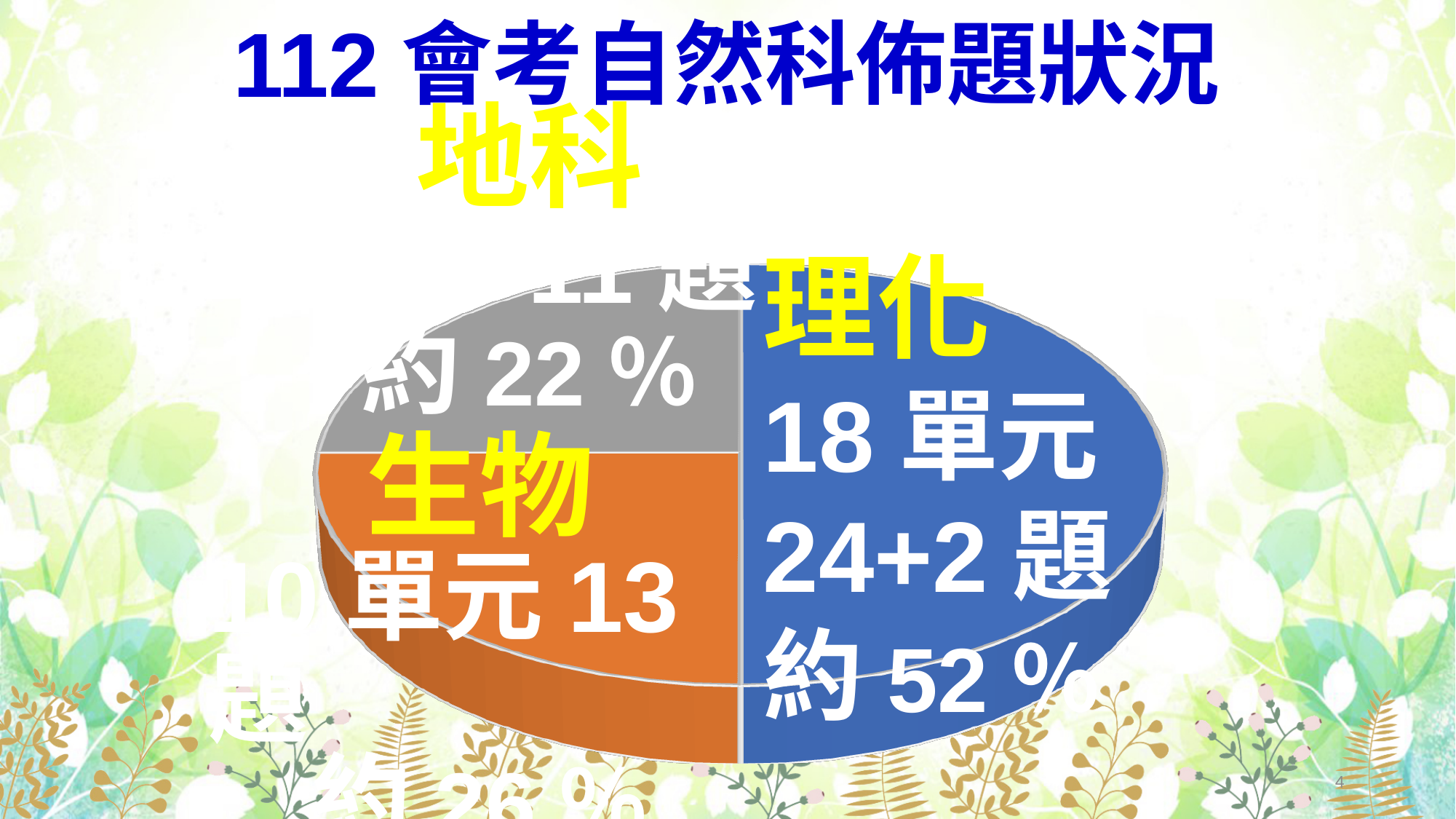

112會考自然科佈題狀況
地科
5章 11題
約22％

[unsupported chart]

理化
18單元
24+2題
約52％
生物
10單元13題
約26％
4